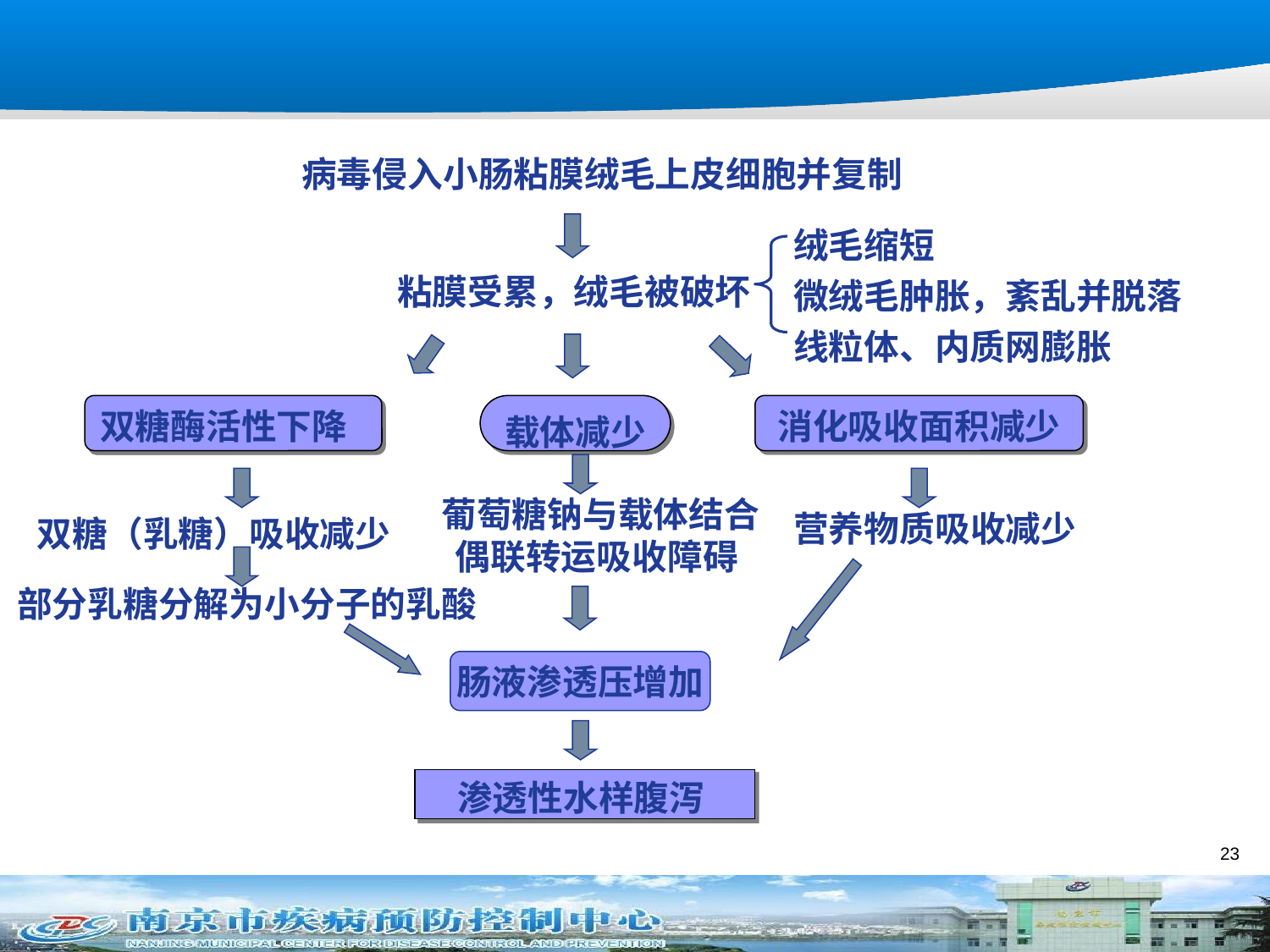

#
病毒侵入小肠粘膜绒毛上皮细胞并复制
绒毛缩短
微绒毛肿胀，紊乱并脱落
线粒体、内质网膨胀

粘膜受累，绒毛被破坏

双糖酶活性下降
载体减少
消化吸收面积减少

葡萄糖钠与载体结合
偶联转运吸收障碍
营养物质吸收减少
双糖（乳糖）吸收减少

部分乳糖分解为小分子的乳酸

肠液渗透压增加

渗透性水样腹泻
23